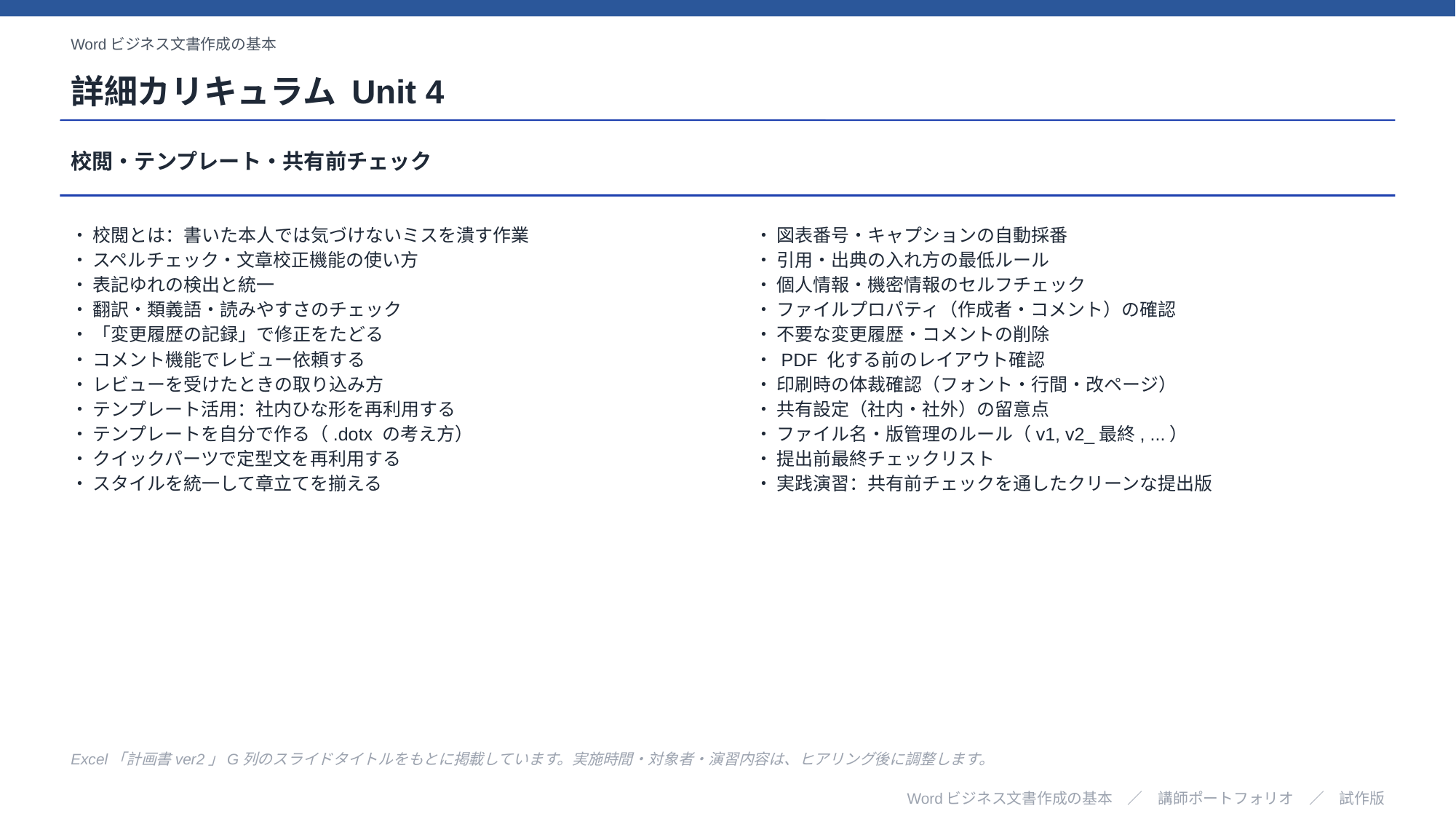

Wordビジネス文書作成の基本
詳細カリキュラム Unit 4

校閲・テンプレート・共有前チェック

・ 校閲とは：書いた本人では気づけないミスを潰す作業
・ スペルチェック・文章校正機能の使い方
・ 表記ゆれの検出と統一
・ 翻訳・類義語・読みやすさのチェック
・ 「変更履歴の記録」で修正をたどる
・ コメント機能でレビュー依頼する
・ レビューを受けたときの取り込み方
・ テンプレート活用：社内ひな形を再利用する
・ テンプレートを自分で作る（.dotx の考え方）
・ クイックパーツで定型文を再利用する
・ スタイルを統一して章立てを揃える
・ 図表番号・キャプションの自動採番
・ 引用・出典の入れ方の最低ルール
・ 個人情報・機密情報のセルフチェック
・ ファイルプロパティ（作成者・コメント）の確認
・ 不要な変更履歴・コメントの削除
・ PDF 化する前のレイアウト確認
・ 印刷時の体裁確認（フォント・行間・改ページ）
・ 共有設定（社内・社外）の留意点
・ ファイル名・版管理のルール（v1, v2_最終, ...）
・ 提出前最終チェックリスト
・ 実践演習：共有前チェックを通したクリーンな提出版
Excel「計画書ver2」G列のスライドタイトルをもとに掲載しています。実施時間・対象者・演習内容は、ヒアリング後に調整します。
Wordビジネス文書作成の基本　／　講師ポートフォリオ　／　試作版